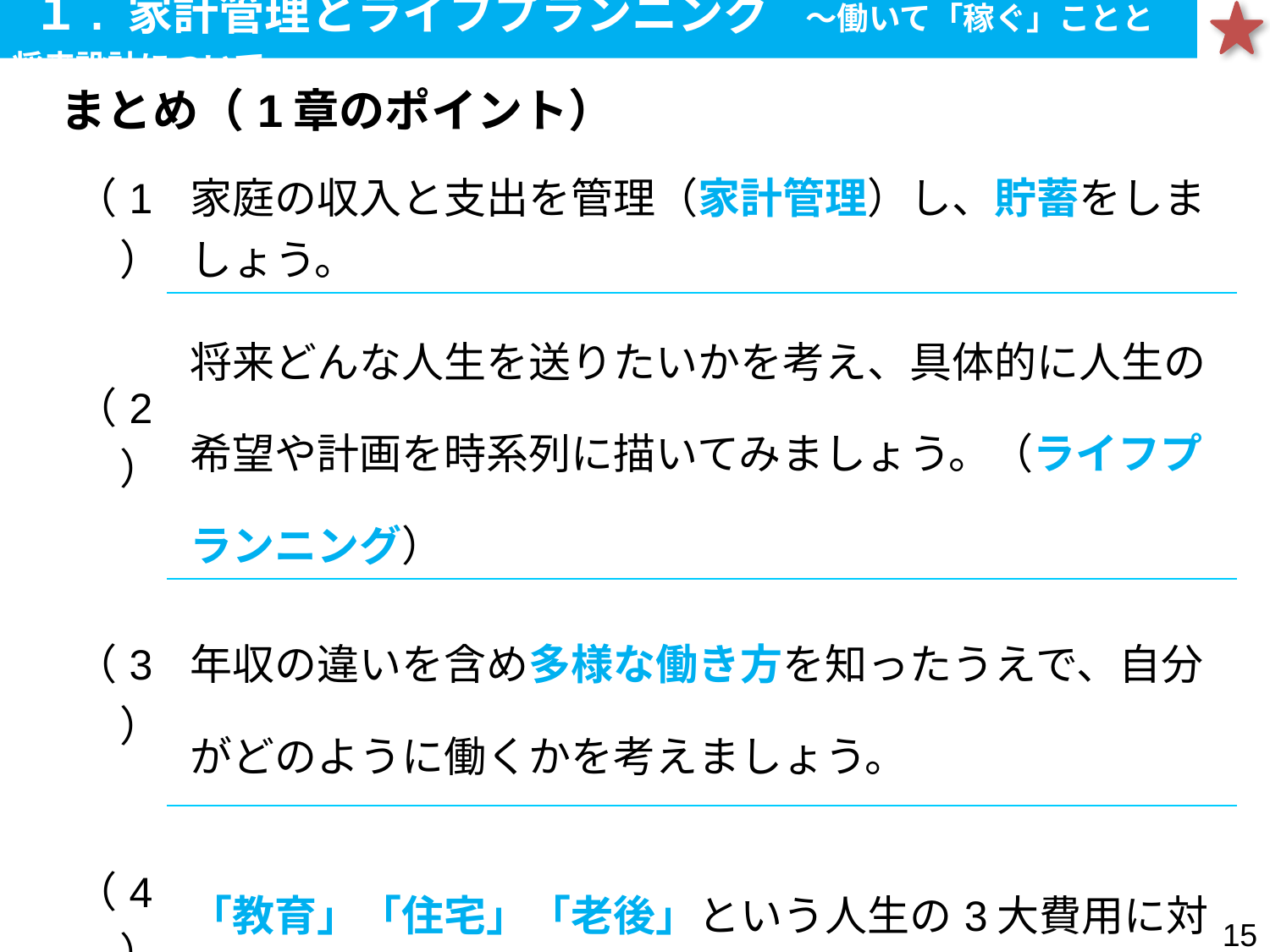

１. 家計管理とライフプランニング　～働いて「稼ぐ」ことと将来設計について

| まとめ（1章のポイント） |
| --- |
| （1） | 家庭の収入と支出を管理（家計管理）し、貯蓄をしましょう。 |
| --- | --- |
| （2） | 将来どんな人生を送りたいかを考え、具体的に人生の希望や計画を時系列に描いてみましょう。（ライフプランニング） |
| （3） | 年収の違いを含め多様な働き方を知ったうえで、自分がどのように働くかを考えましょう。 |
| （4） | 「教育」「住宅」「老後」という人生の3大費用に対して、計画的に準備しましょう。 |
15